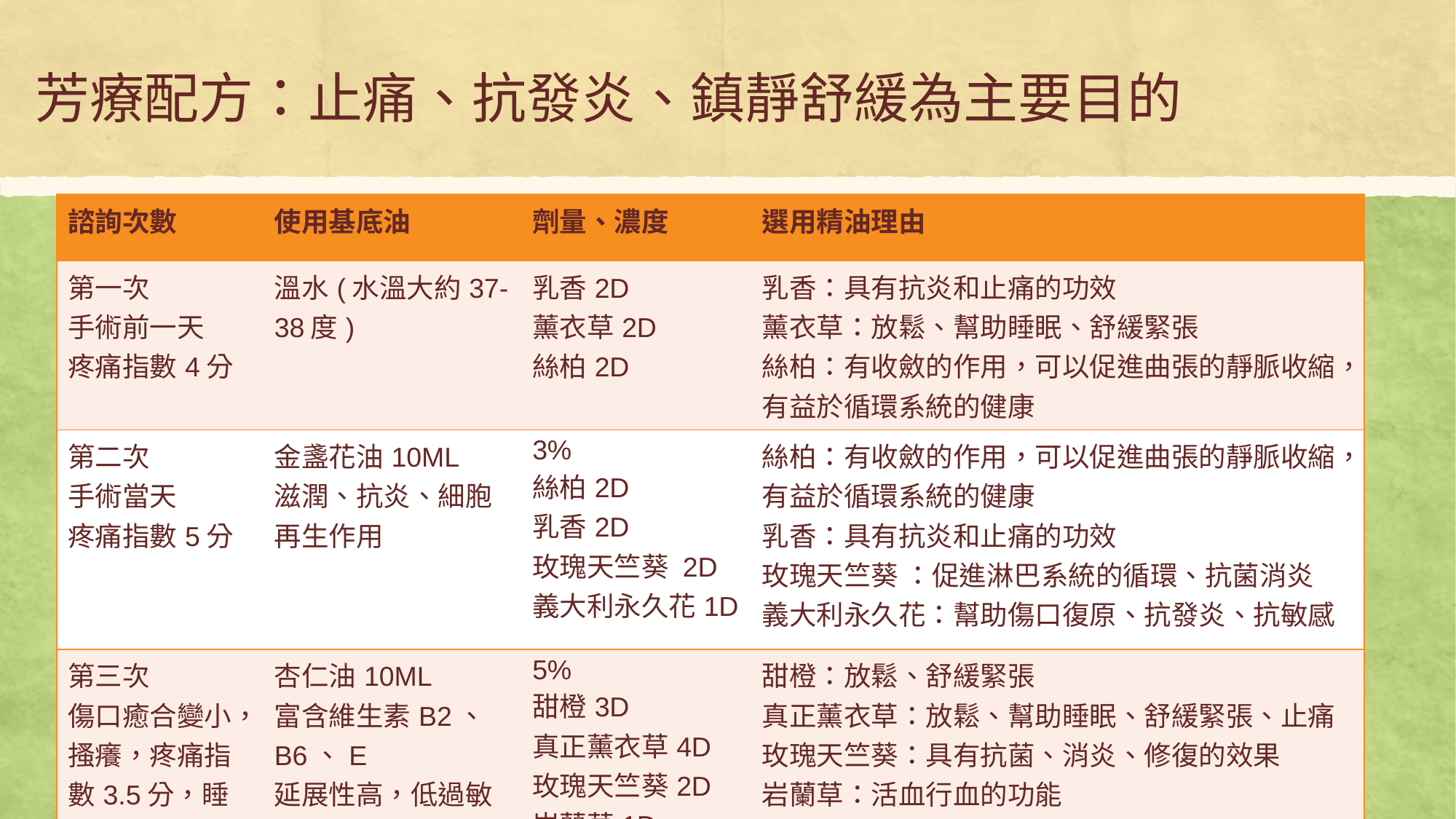

芳療配方：止痛、抗發炎、鎮靜舒緩為主要目的

| 諮詢次數 | 使用基底油 | 劑量、濃度 | 選用精油理由 |
| --- | --- | --- | --- |
| 第一次 手術前一天 疼痛指數4分 | 溫水(水溫大約37-38度) | 乳香2D 薰衣草2D 絲柏2D | 乳香：具有抗炎和止痛的功效 薰衣草：放鬆、幫助睡眠、舒緩緊張 絲柏：有收斂的作用，可以促進曲張的靜脈收縮，有益於循環系統的健康 |
| 第二次 手術當天 疼痛指數5分 | 金盞花油10ML 滋潤、抗炎、細胞再生作用 | 3% 絲柏2D 乳香2D 玫瑰天竺葵 2D 義大利永久花1D | 絲柏：有收斂的作用，可以促進曲張的靜脈收縮，有益於循環系統的健康 乳香：具有抗炎和止痛的功效 玫瑰天竺葵 ：促進淋巴系統的循環、抗菌消炎 義大利永久花：幫助傷口復原、抗發炎、抗敏感 |
| 第三次 傷口癒合變小，搔癢，疼痛指數3.5分，睡眠不好 | 杏仁油10ML 富含維生素B2、B6、E 延展性高，低過敏 | 5% 甜橙3D 真正薰衣草4D 玫瑰天竺葵2D 岩蘭草1D | 甜橙：放鬆、舒緩緊張 真正薰衣草：放鬆、幫助睡眠、舒緩緊張、止痛 玫瑰天竺葵：具有抗菌、消炎、修復的效果 岩蘭草：活血行血的功能 |